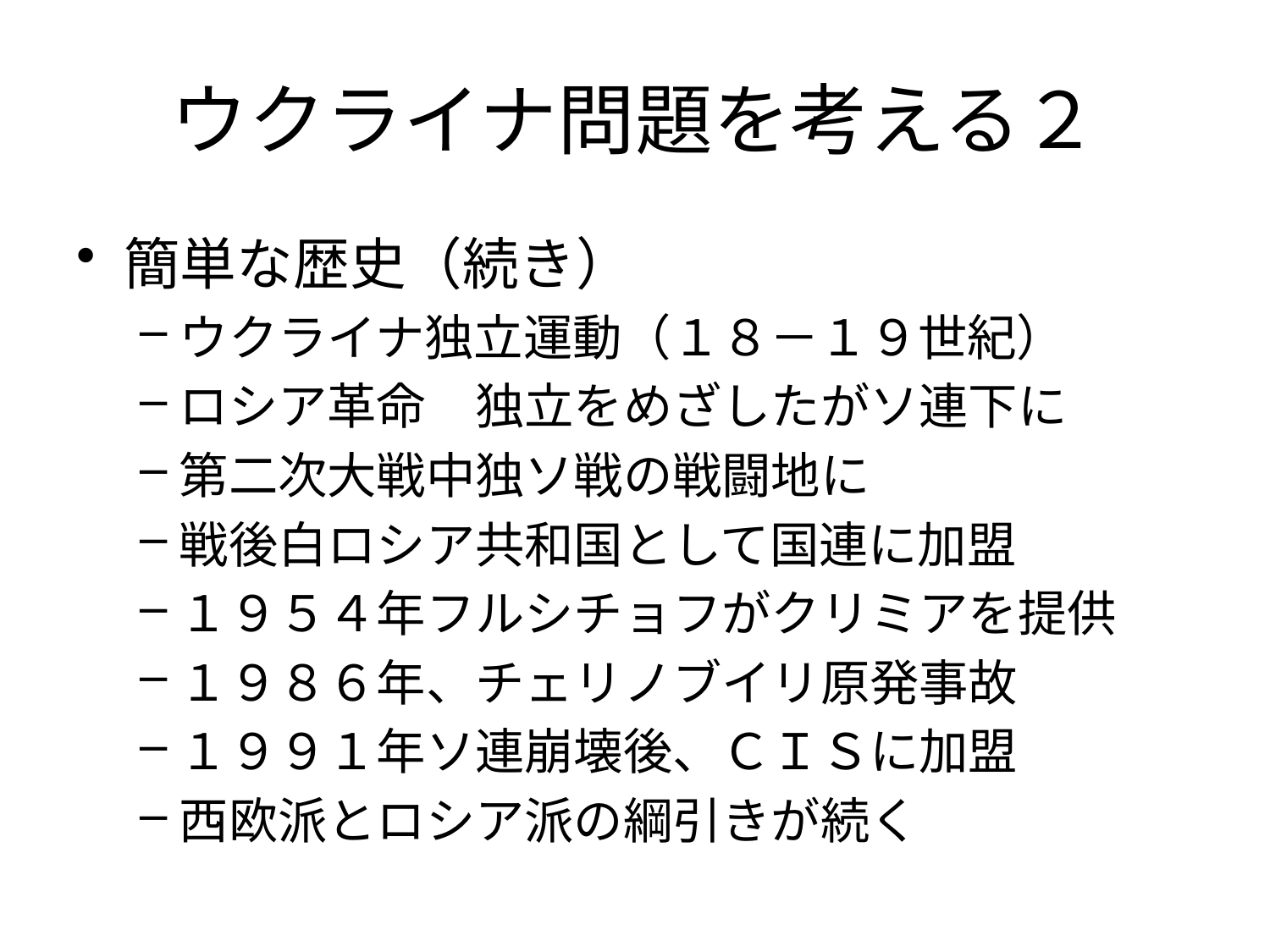

# ウクライナ問題を考える２
簡単な歴史（続き）
ウクライナ独立運動（１８－１９世紀）
ロシア革命　独立をめざしたがソ連下に
第二次大戦中独ソ戦の戦闘地に
戦後白ロシア共和国として国連に加盟
１９５４年フルシチョフがクリミアを提供
１９８６年、チェリノブイリ原発事故
１９９１年ソ連崩壊後、ＣＩＳに加盟
西欧派とロシア派の綱引きが続く